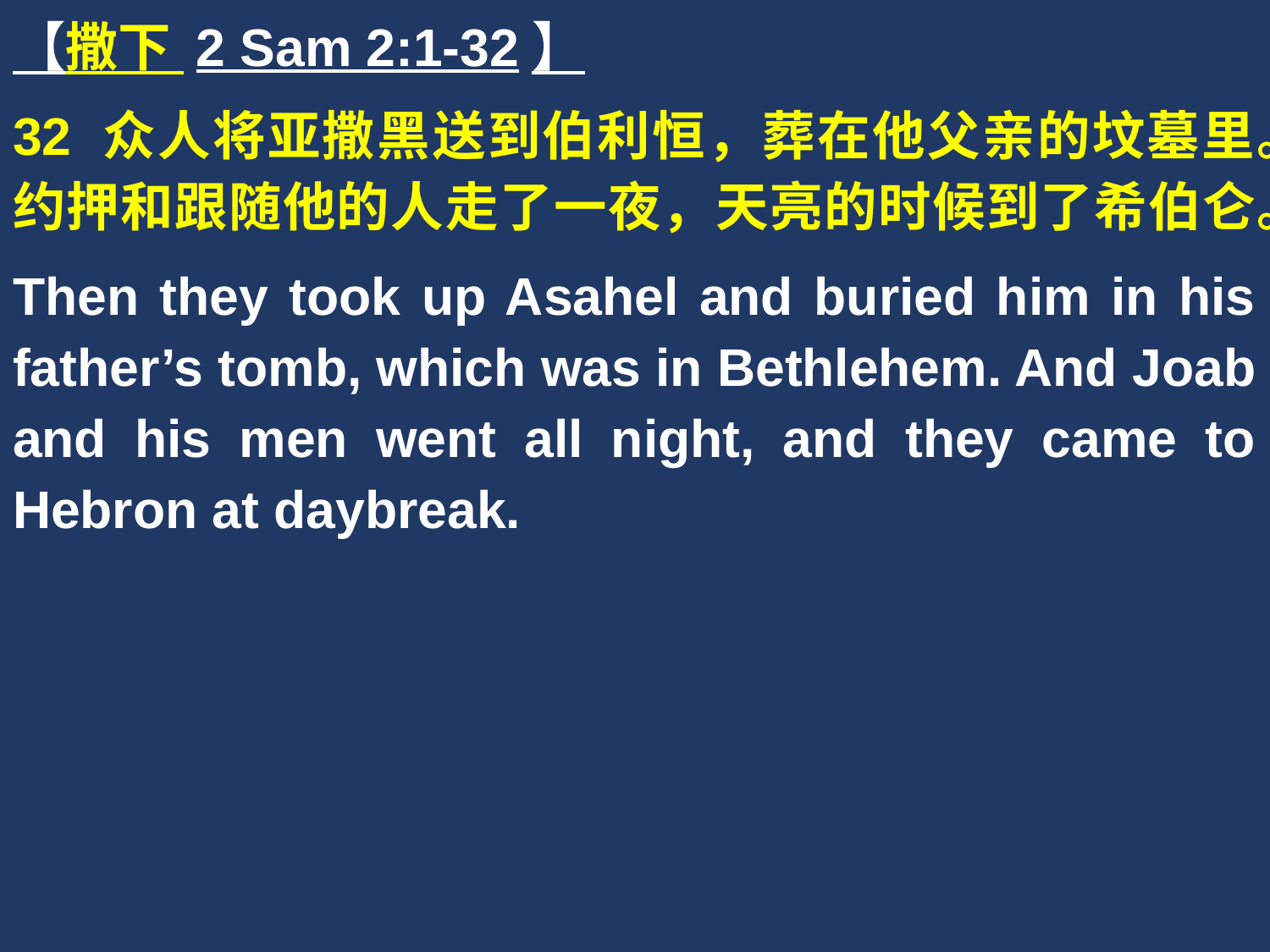

【撒下 2 Sam 2:1-32】
32 众人将亚撒黑送到伯利恒，葬在他父亲的坟墓里。约押和跟随他的人走了一夜，天亮的时候到了希伯仑。
Then they took up Asahel and buried him in his father’s tomb, which was in Bethlehem. And Joab and his men went all night, and they came to Hebron at daybreak.